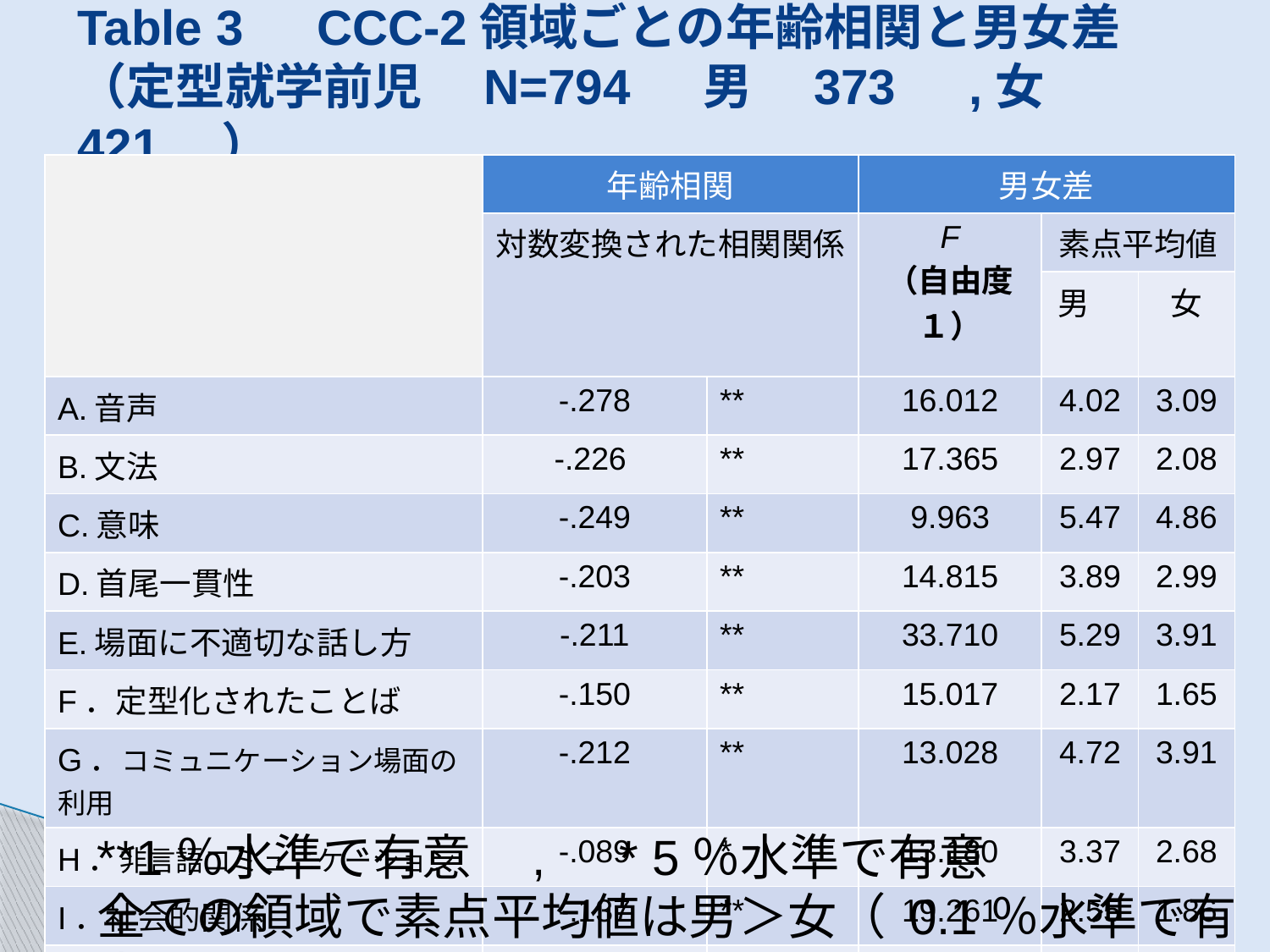

# Table 3　CCC-2領域ごとの年齢相関と男女差 （定型就学前児　N=794　 男　373　,女　421　）
|  | 年齢相関 |  | 男女差 |  |  |
| --- | --- | --- | --- | --- | --- |
|  | 対数変換された相関関係 |  | F （自由度１） | 素点平均値 |  |
|  |  |  |  | 男 | 女 |
| A.音声 | -.278 | \*\* | 16.012 | 4.02 | 3.09 |
| B.文法 | -.226 | \*\* | 17.365 | 2.97 | 2.08 |
| C.意味 | -.249 | \*\* | 9.963 | 5.47 | 4.86 |
| D.首尾一貫性 | -.203 | \*\* | 14.815 | 3.89 | 2.99 |
| E.場面に不適切な話し方 | -.211 | \*\* | 33.710 | 5.29 | 3.91 |
| F．定型化されたことば | -.150 | \*\* | 15.017 | 2.17 | 1.65 |
| G．コミュニケーション場面の利用 | -.212 | \*\* | 13.028 | 4.72 | 3.91 |
| H．非言語コミュニケーション | -.089 | \* | 13.180 | 3.37 | 2.68 |
| I．社会的関係 | -.137 | \*\* | 19.261 | 2.55 | 1.86 |
| F．興味関心 | -.175 | \*\* | 39.461 | 4.70 | 3.33 |
**1％水準で有意　,　* 5％水準で有意
全ての領域で素点平均値は男＞女（ 0.1％水準で有意)